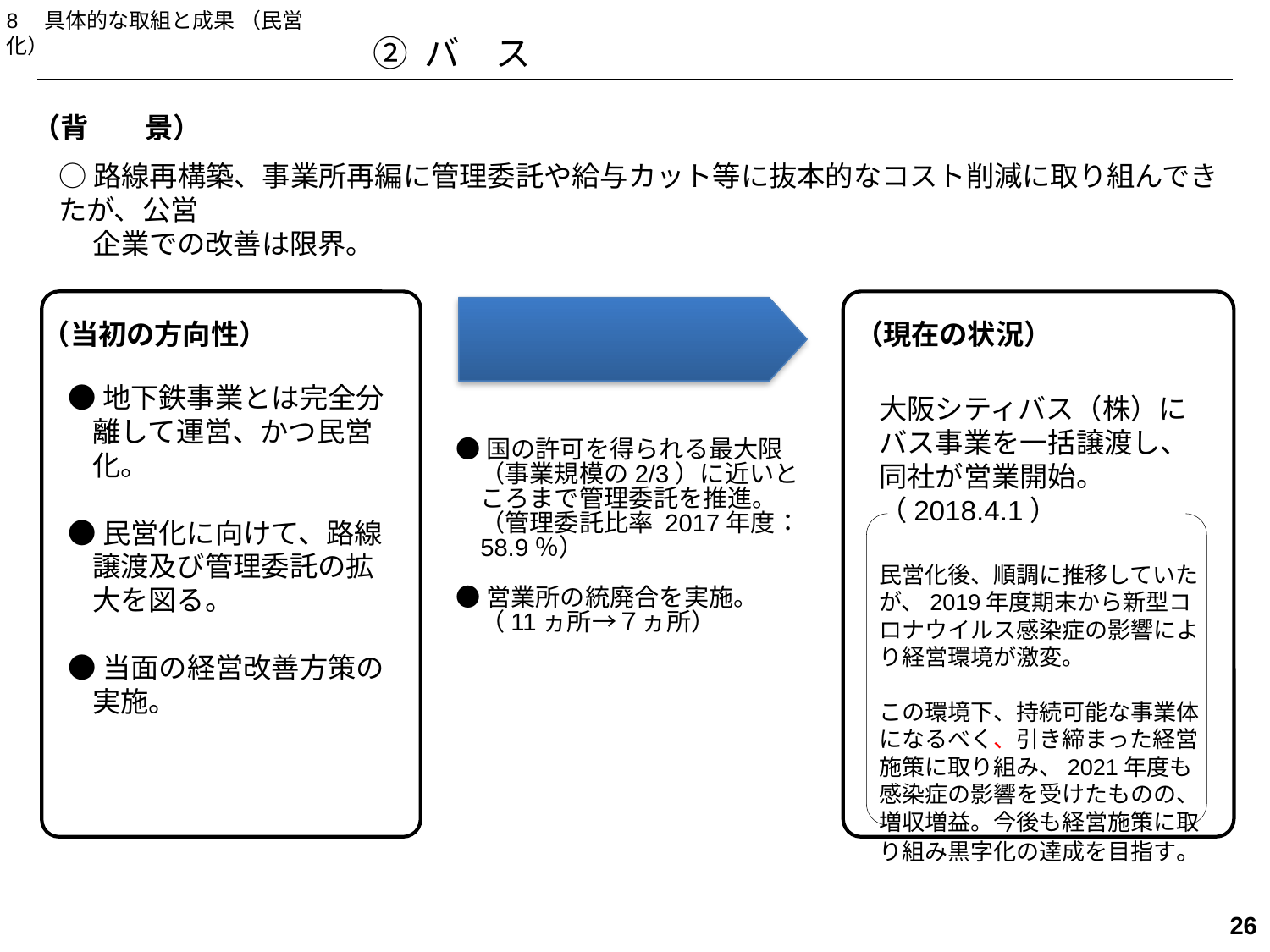

8　具体的な取組と成果 （民営化）
② バ　ス
（背　　景）
○路線再構築、事業所再編に管理委託や給与カット等に抜本的なコスト削減に取り組んできたが、公営
　 企業での改善は限界。

（現在の状況）
（当初の方向性）
●地下鉄事業とは完全分離して運営、かつ民営化。

●民営化に向けて、路線譲渡及び管理委託の拡大を図る。

●当面の経営改善方策の実施。
大阪シティバス（株）にバス事業を一括譲渡し、同社が営業開始。（2018.4.1）

民営化後、順調に推移していたが、2019年度期末から新型コロナウイルス感染症の影響により経営環境が激変。

この環境下、持続可能な事業体になるべく、引き締まった経営施策に取り組み、2021年度も感染症の影響を受けたものの、増収増益。今後も経営施策に取り組み黒字化の達成を目指す。

●国の許可を得られる最大限（事業規模の2/3）に近いところまで管理委託を推進。（管理委託比率 2017年度：58.9％）

●営業所の統廃合を実施。（11ヵ所→７ヵ所）

26